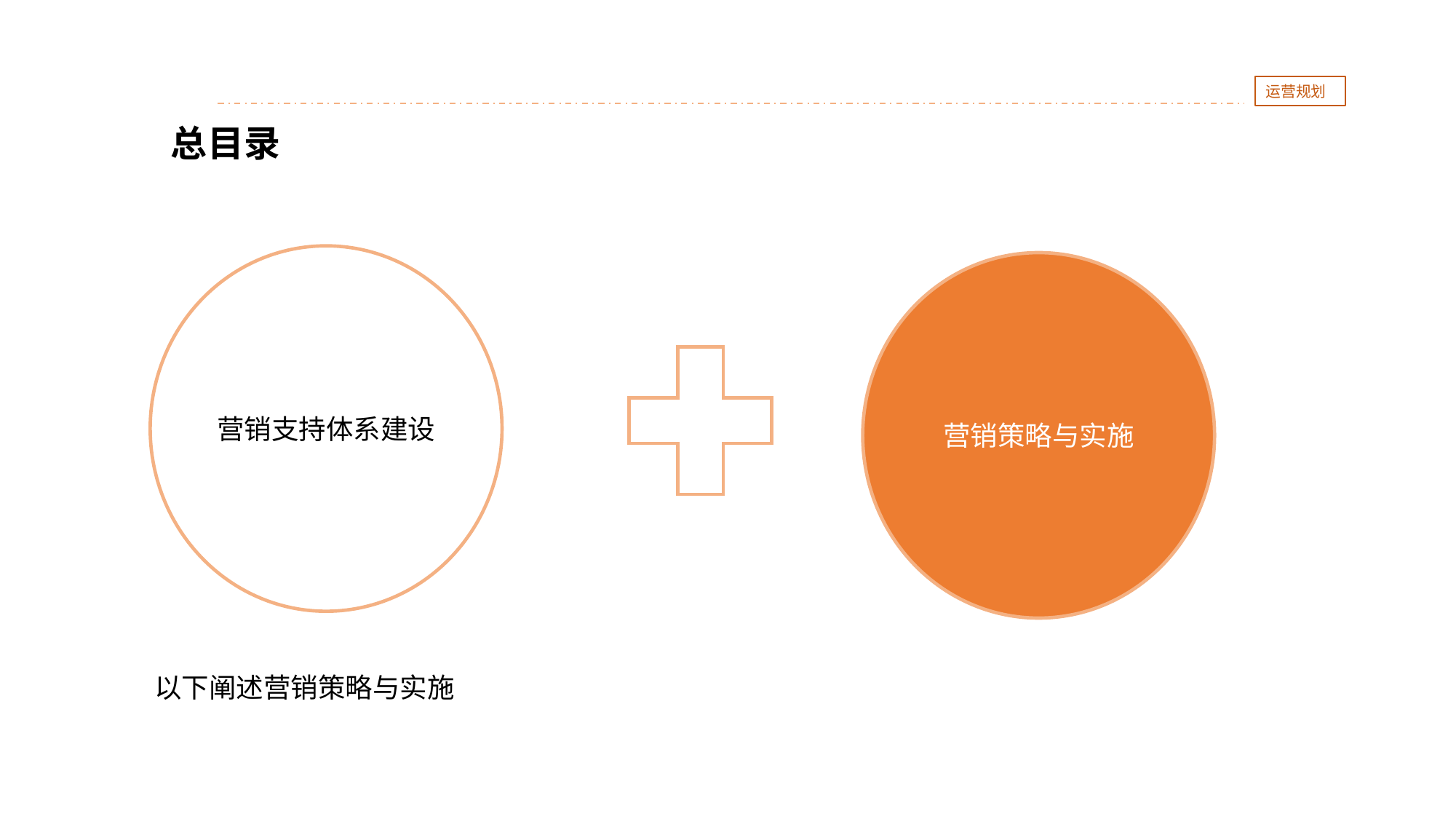

运营规划
总目录
营销支持体系建设
营销策略与实施

以下阐述营销策略与实施